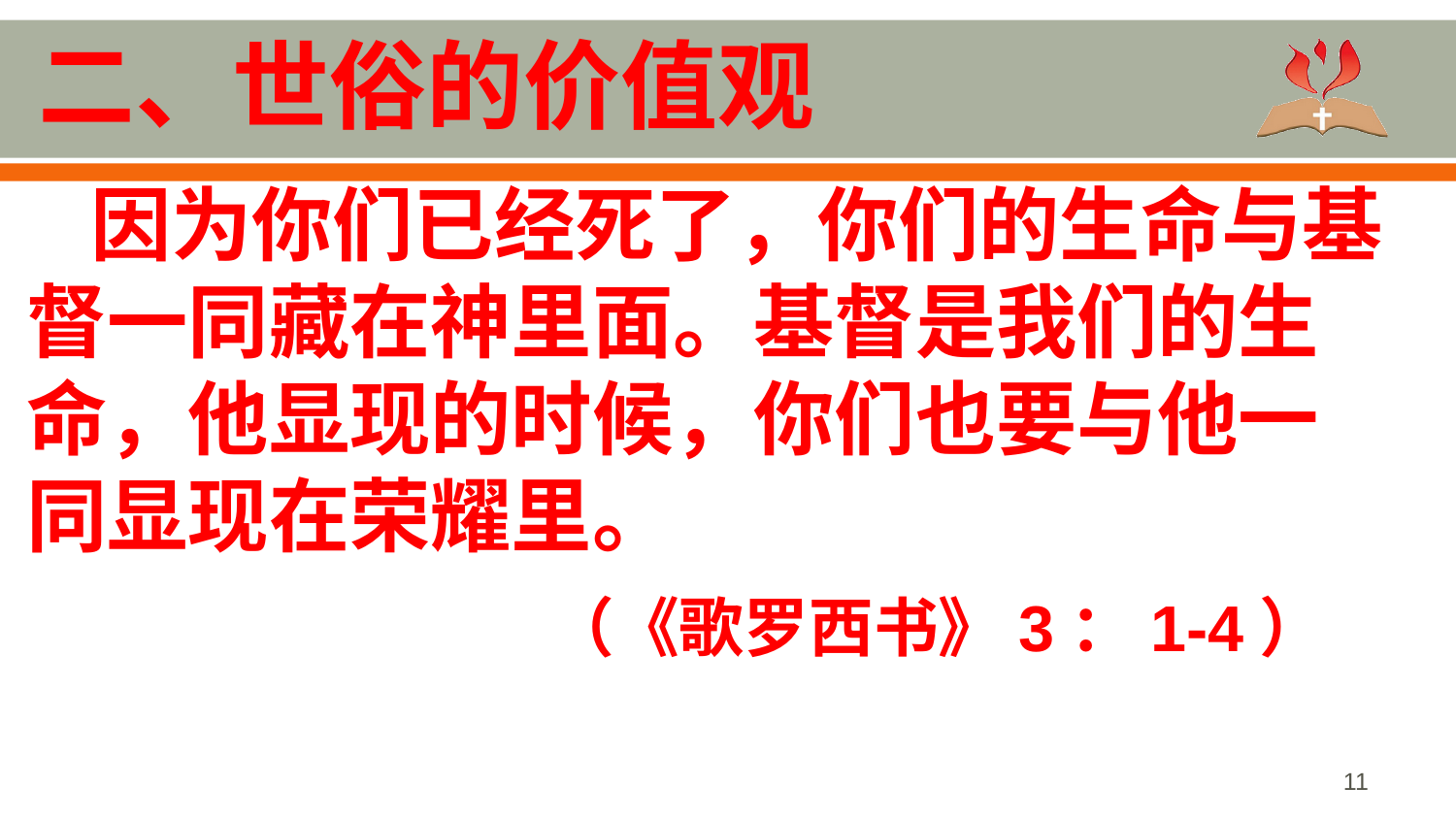

# 二、世俗的价值观
因为你们已经死了，你们的生命与基督一同藏在神里面。基督是我们的生命，他显现的时候，你们也要与他一同显现在荣耀里。
                              （《歌罗西书》3：1-4）

11